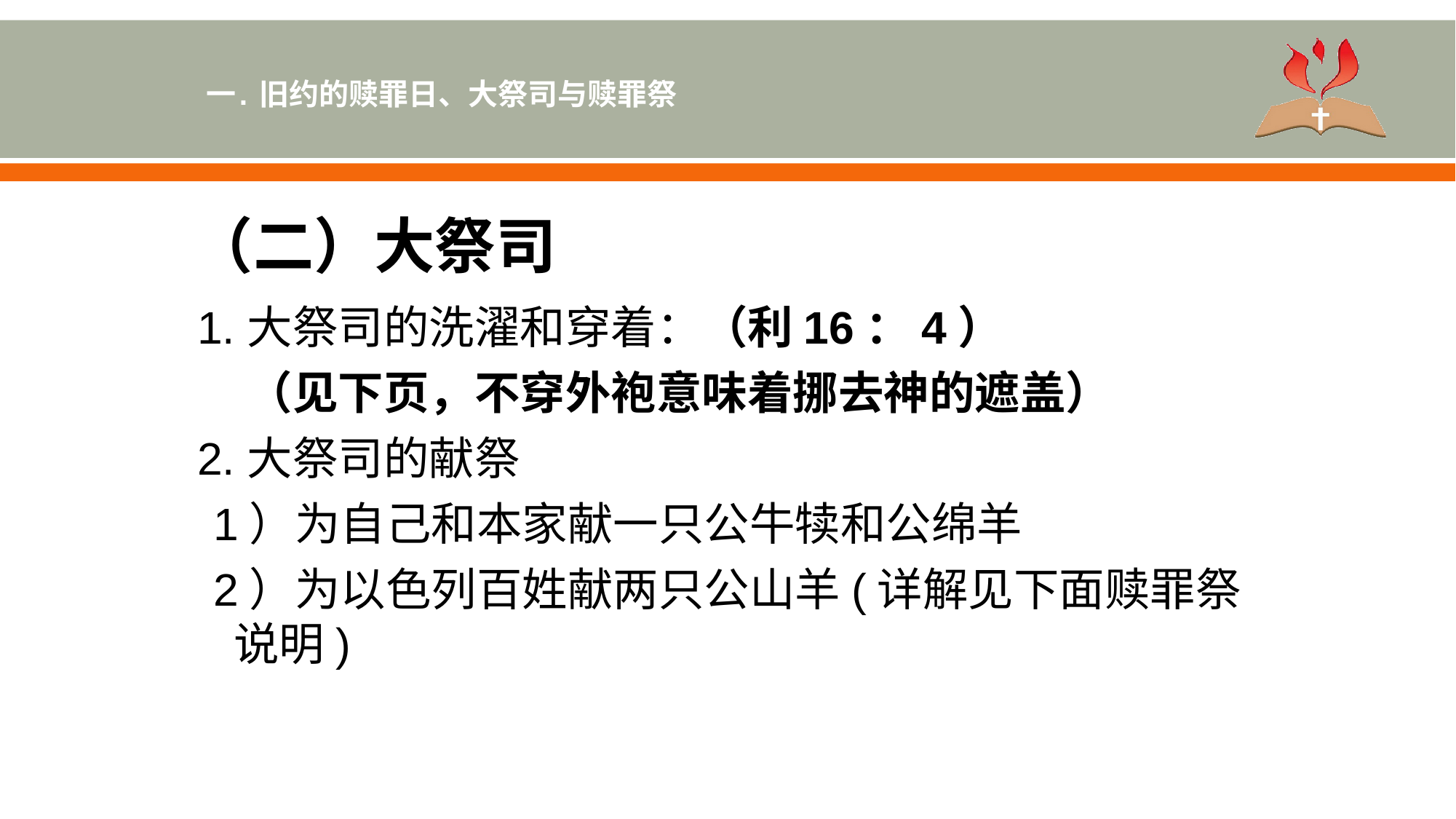

一. 旧约的赎罪日、大祭司与赎罪祭
（二）大祭司
大祭司的洗濯和穿着：（利16：4）
（见下页，不穿外袍意味着挪去神的遮盖）
大祭司的献祭
1）为自己和本家献一只公牛犊和公绵羊
2）为以色列百姓献两只公山羊(详解见下面赎罪祭说明)